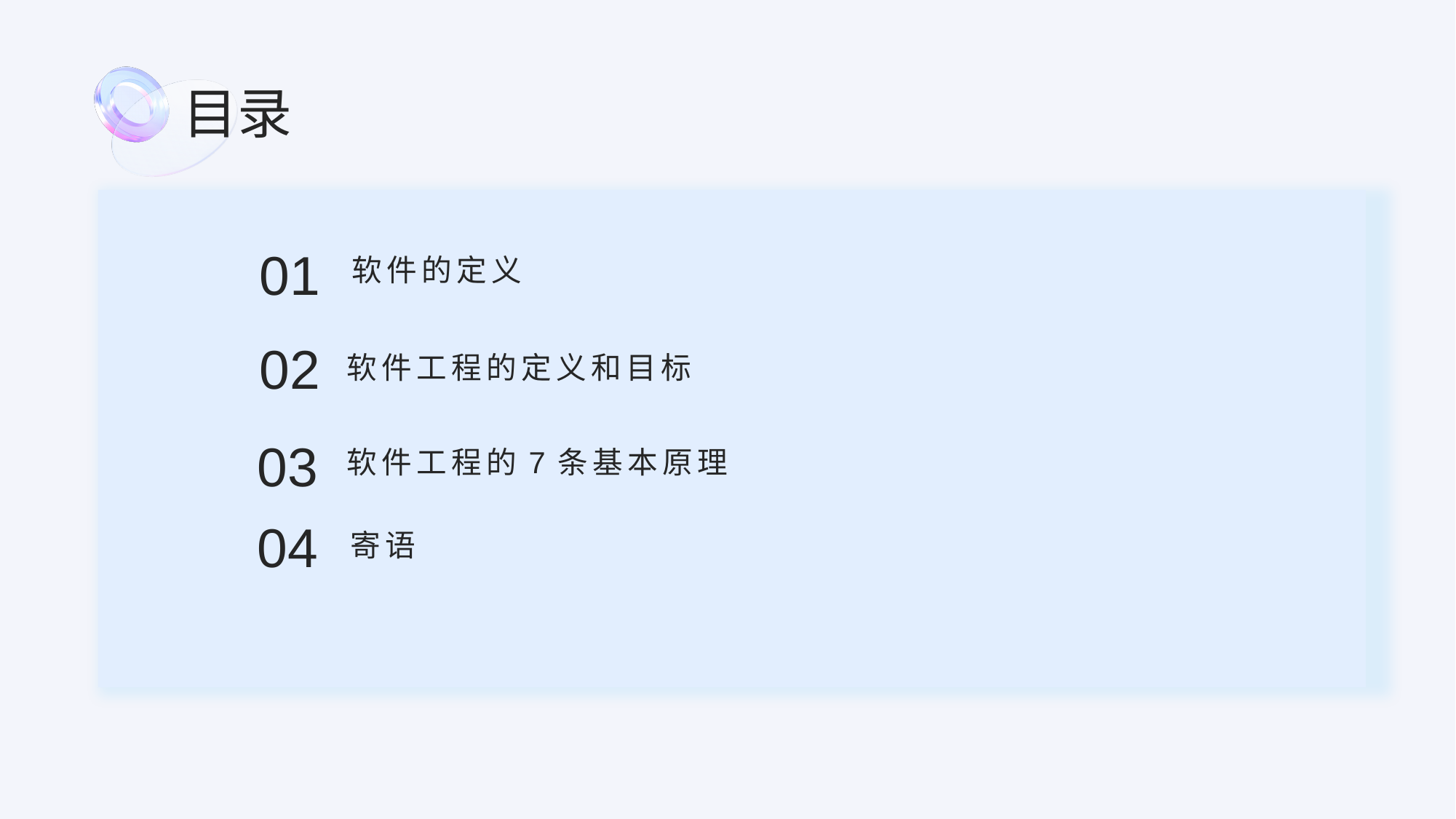

目录
‌
01
软件的定义

02
软件工程的定义和目标
03
软件工程的7条基本原理
04
寄语